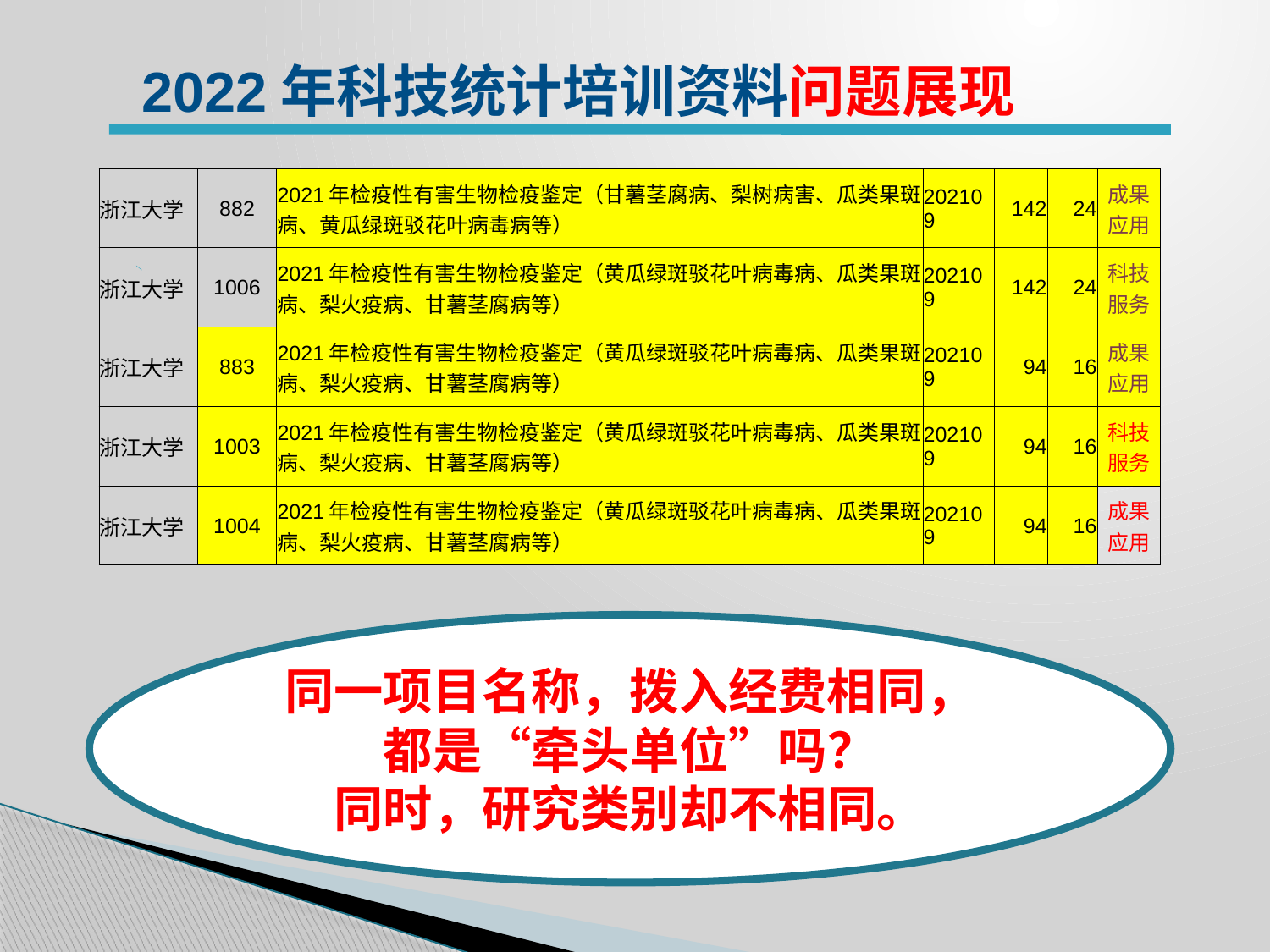

2022年科技统计培训资料问题展现
| 浙江大学 | 882 | 2021年检疫性有害生物检疫鉴定（甘薯茎腐病、梨树病害、瓜类果斑病、黄瓜绿斑驳花叶病毒病等） | 202109 | 142 | 24 | 成果应用 |
| --- | --- | --- | --- | --- | --- | --- |
| 浙江大学 | 1006 | 2021年检疫性有害生物检疫鉴定（黄瓜绿斑驳花叶病毒病、瓜类果斑病、梨火疫病、甘薯茎腐病等） | 202109 | 142 | 24 | 科技服务 |
| 浙江大学 | 883 | 2021年检疫性有害生物检疫鉴定（黄瓜绿斑驳花叶病毒病、瓜类果斑病、梨火疫病、甘薯茎腐病等） | 202109 | 94 | 16 | 成果应用 |
| 浙江大学 | 1003 | 2021年检疫性有害生物检疫鉴定（黄瓜绿斑驳花叶病毒病、瓜类果斑病、梨火疫病、甘薯茎腐病等） | 202109 | 94 | 16 | 科技服务 |
| 浙江大学 | 1004 | 2021年检疫性有害生物检疫鉴定（黄瓜绿斑驳花叶病毒病、瓜类果斑病、梨火疫病、甘薯茎腐病等） | 202109 | 94 | 16 | 成果应用 |
同一项目名称，拨入经费相同，都是“牵头单位”吗？
同时，研究类别却不相同。